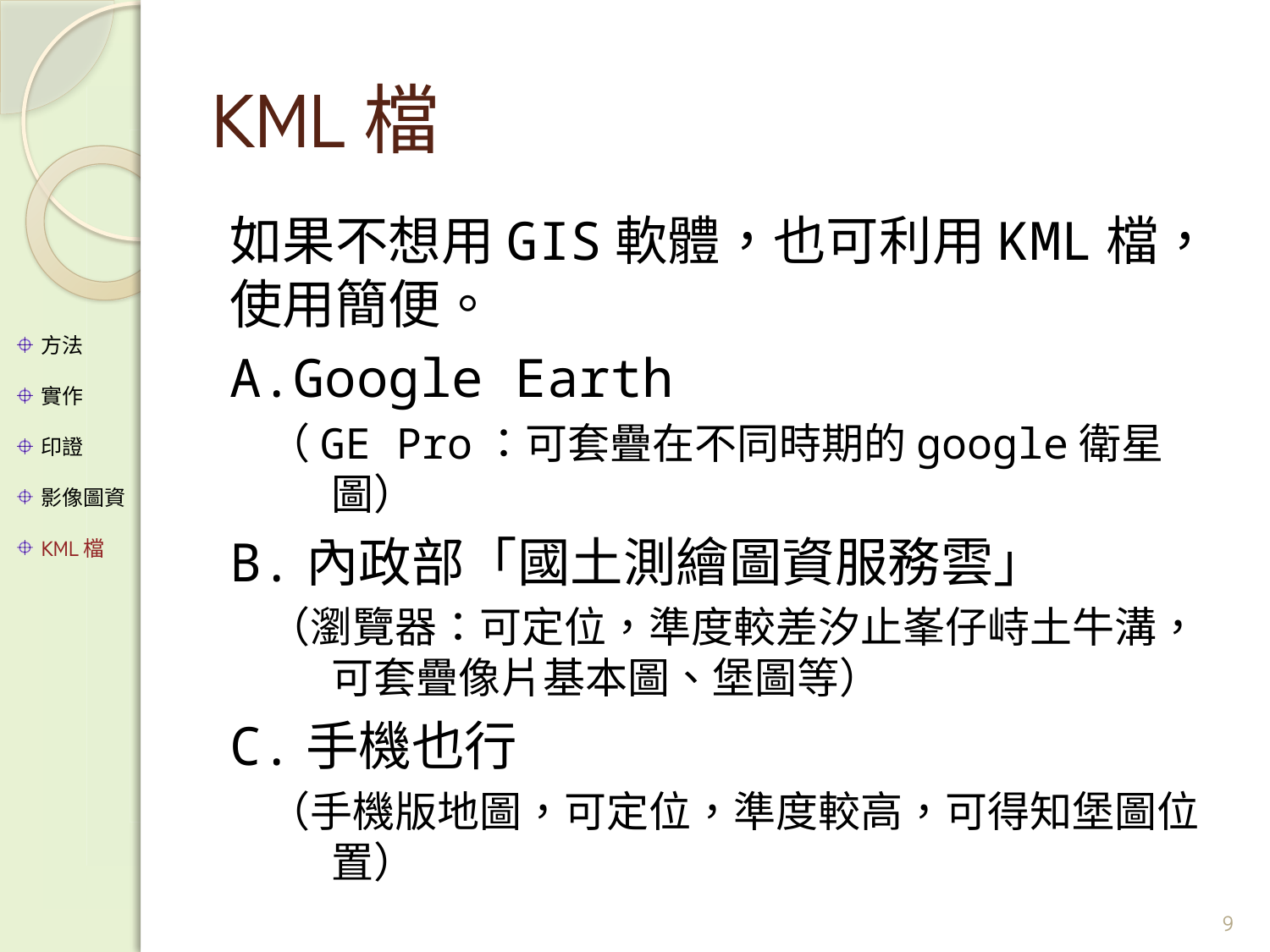

# KML檔
如果不想用GIS軟體，也可利用KML檔，使用簡便。
A.Google Earth
（GE Pro：可套疊在不同時期的google衛星圖）
B.內政部「國土測繪圖資服務雲」
（瀏覽器：可定位，準度較差汐止峯仔峙土牛溝，可套疊像片基本圖、堡圖等）
C.手機也行
（手機版地圖，可定位，準度較高，可得知堡圖位置）

方法

實作

印證

影像圖資

KML檔
9